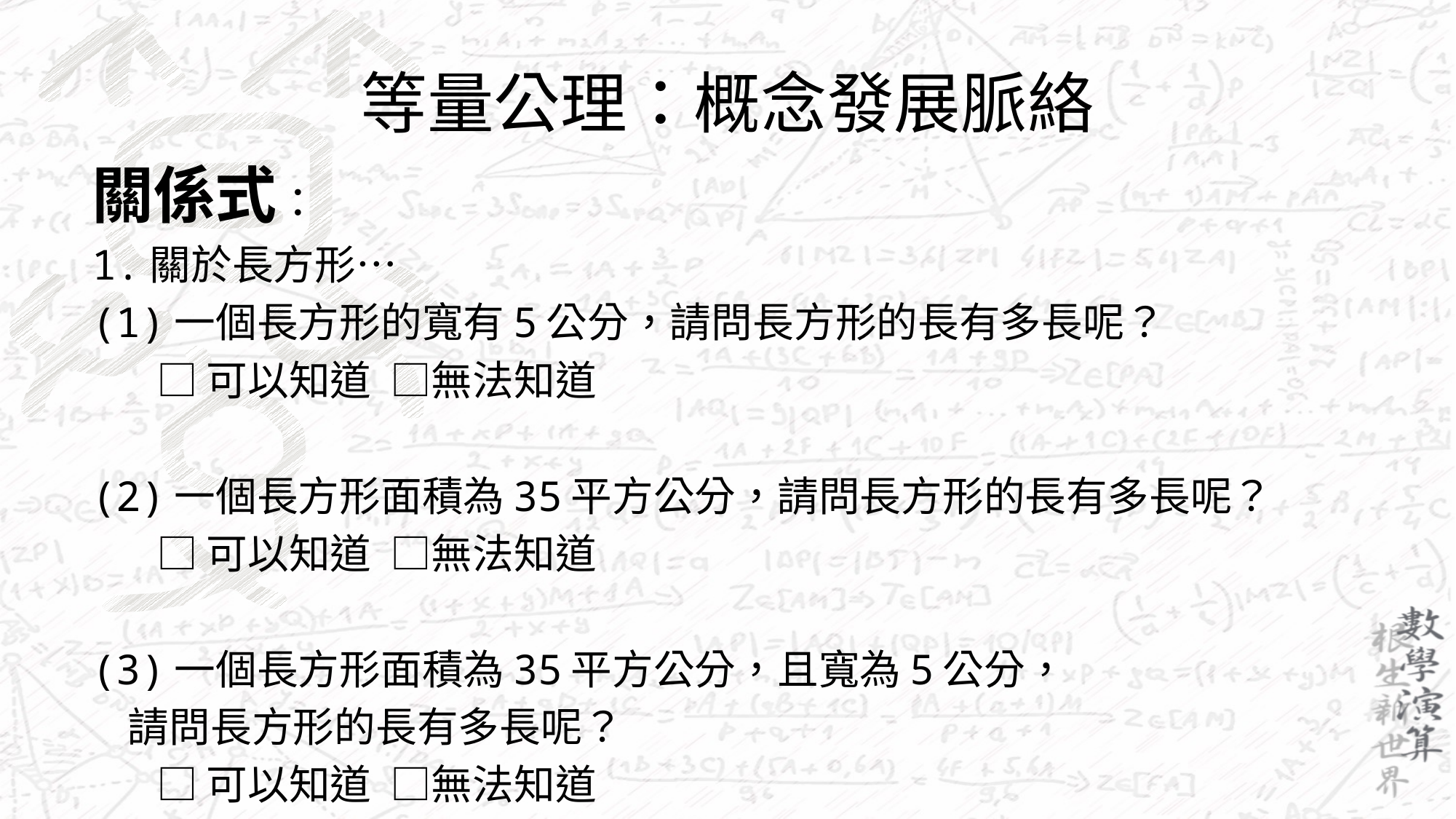

# 等量公理：概念發展脈絡
關係式：
1.關於長方形…
(1)一個長方形的寬有5公分，請問長方形的長有多長呢？
       □可以知道  □無法知道

(2)一個長方形面積為35平方公分，請問長方形的長有多長呢？
       □可以知道  □無法知道

(3)一個長方形面積為35平方公分，且寬為5公分，
   請問長方形的長有多長呢？
       □可以知道  □無法知道